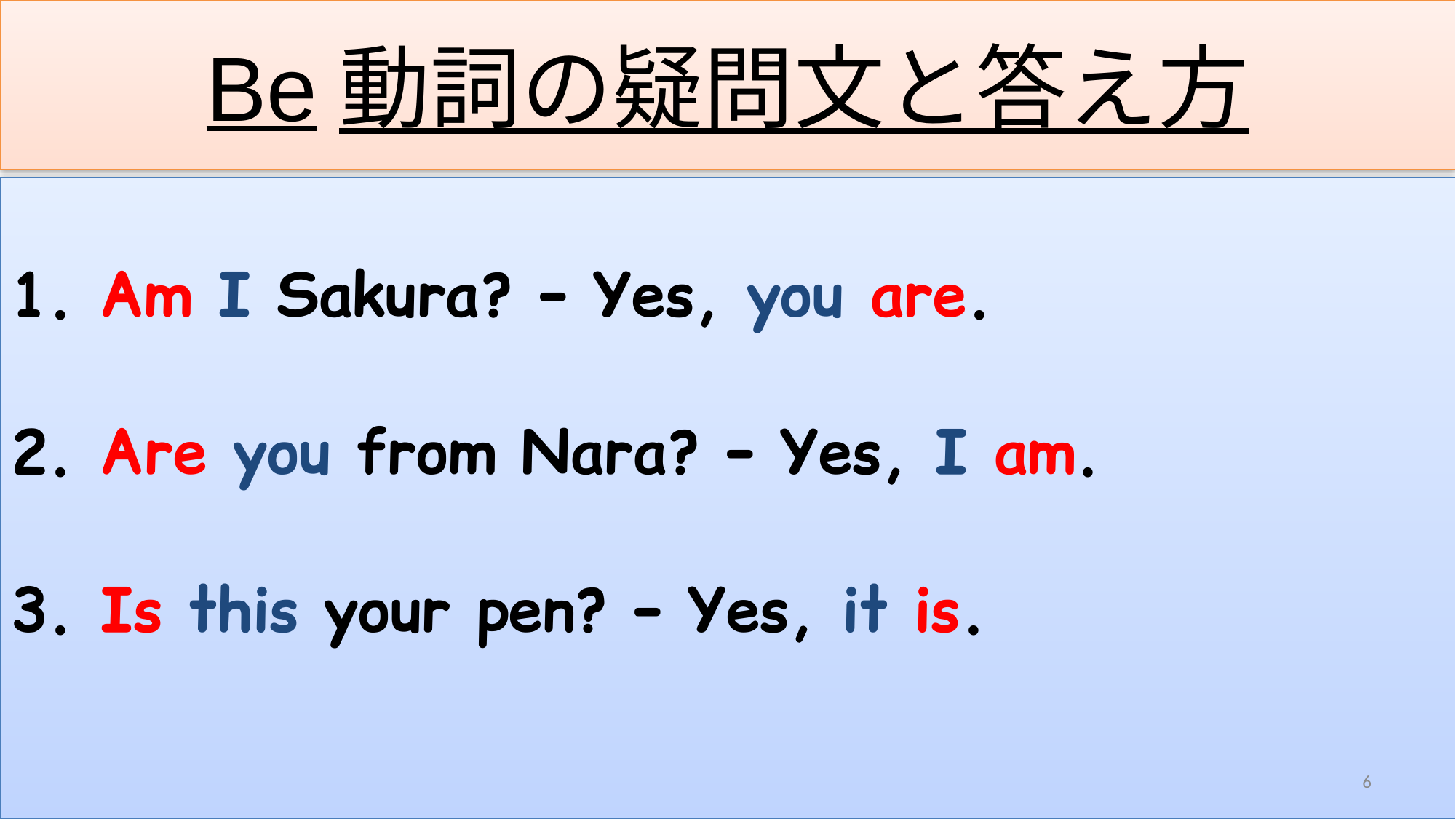

# Be動詞の疑問文と答え方
 Am I Sakura? – Yes, you are.
 Are you from Nara? – Yes, I am.
 Is this your pen? – Yes, it is.
6